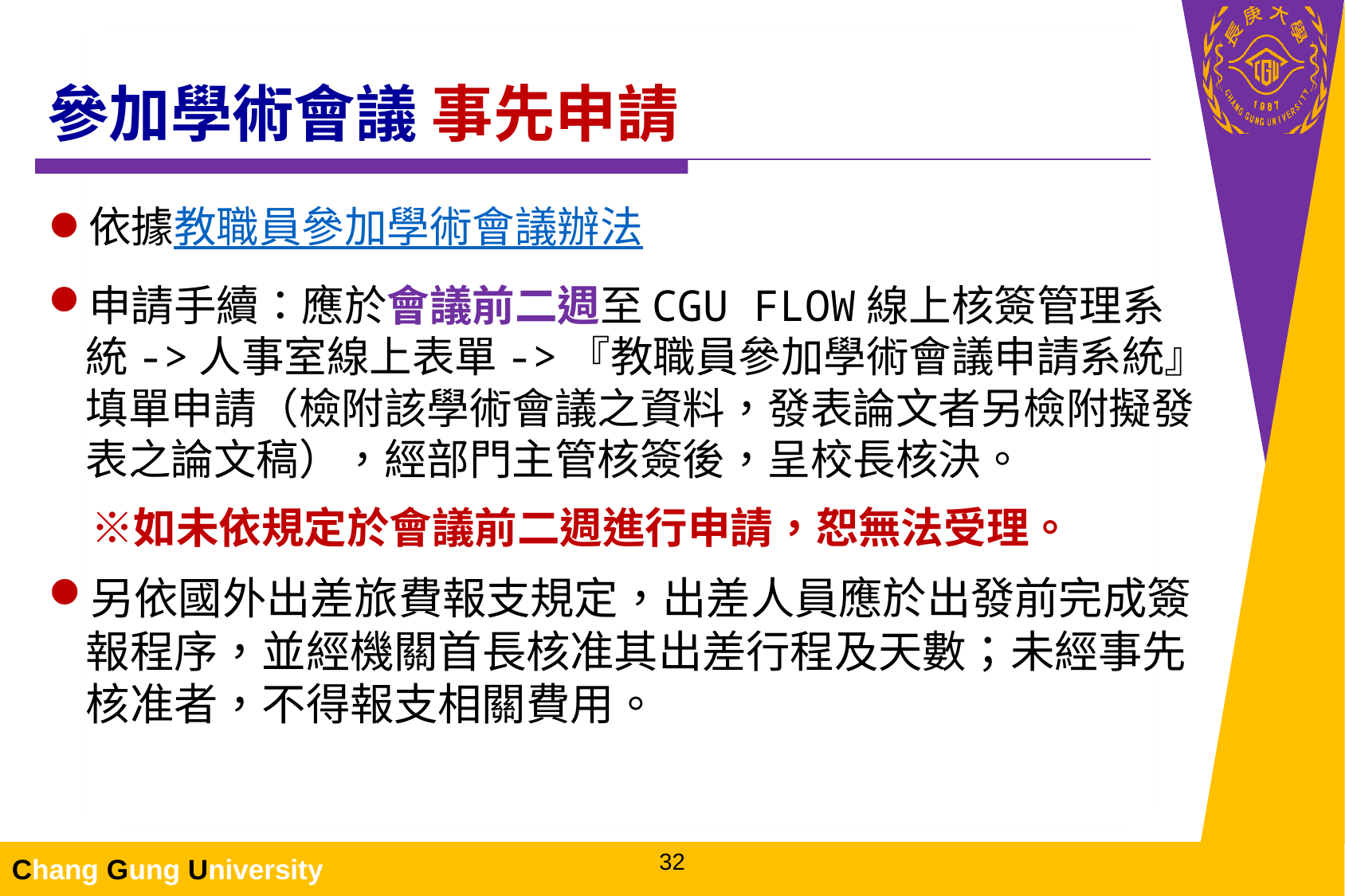

# 參加學術會議 事先申請
依據教職員參加學術會議辦法
申請手續：應於會議前二週至CGU FLOW線上核簽管理系統->人事室線上表單->『教職員參加學術會議申請系統』
填單申請（檢附該學術會議之資料，發表論文者另檢附擬發表之論文稿），經部門主管核簽後，呈校長核決。
　※如未依規定於會議前二週進行申請，恕無法受理。
另依國外出差旅費報支規定，出差人員應於出發前完成簽報程序，並經機關首長核准其出差行程及天數；未經事先核准者，不得報支相關費用。
32